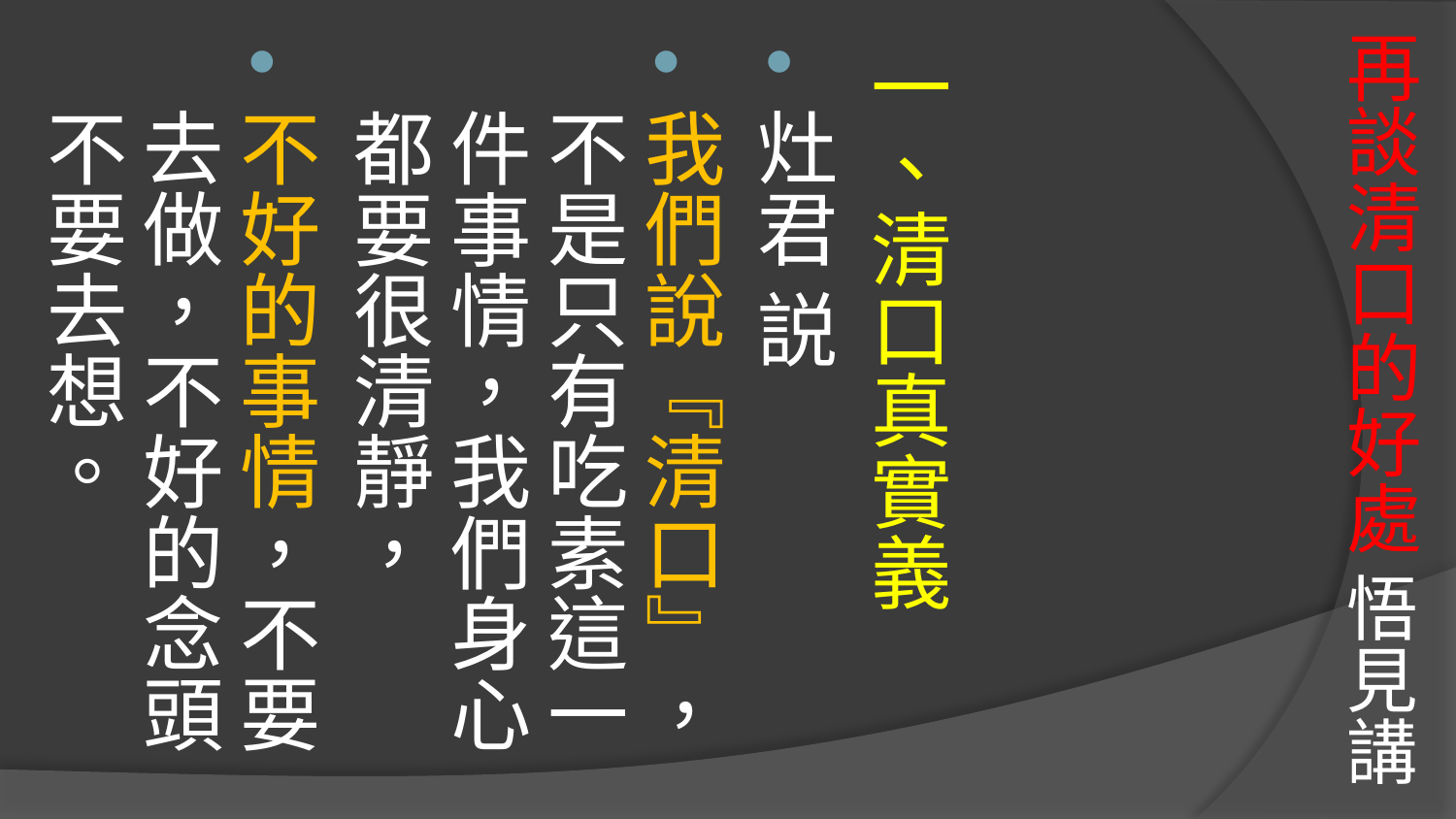

# 再談清口的好處 悟見講
一、清口真實義
灶君 説
我們說『清口』，不是只有吃素這一件事情，我們身心都要很清靜，
不好的事情，不要去做，不好的念頭不要去想。